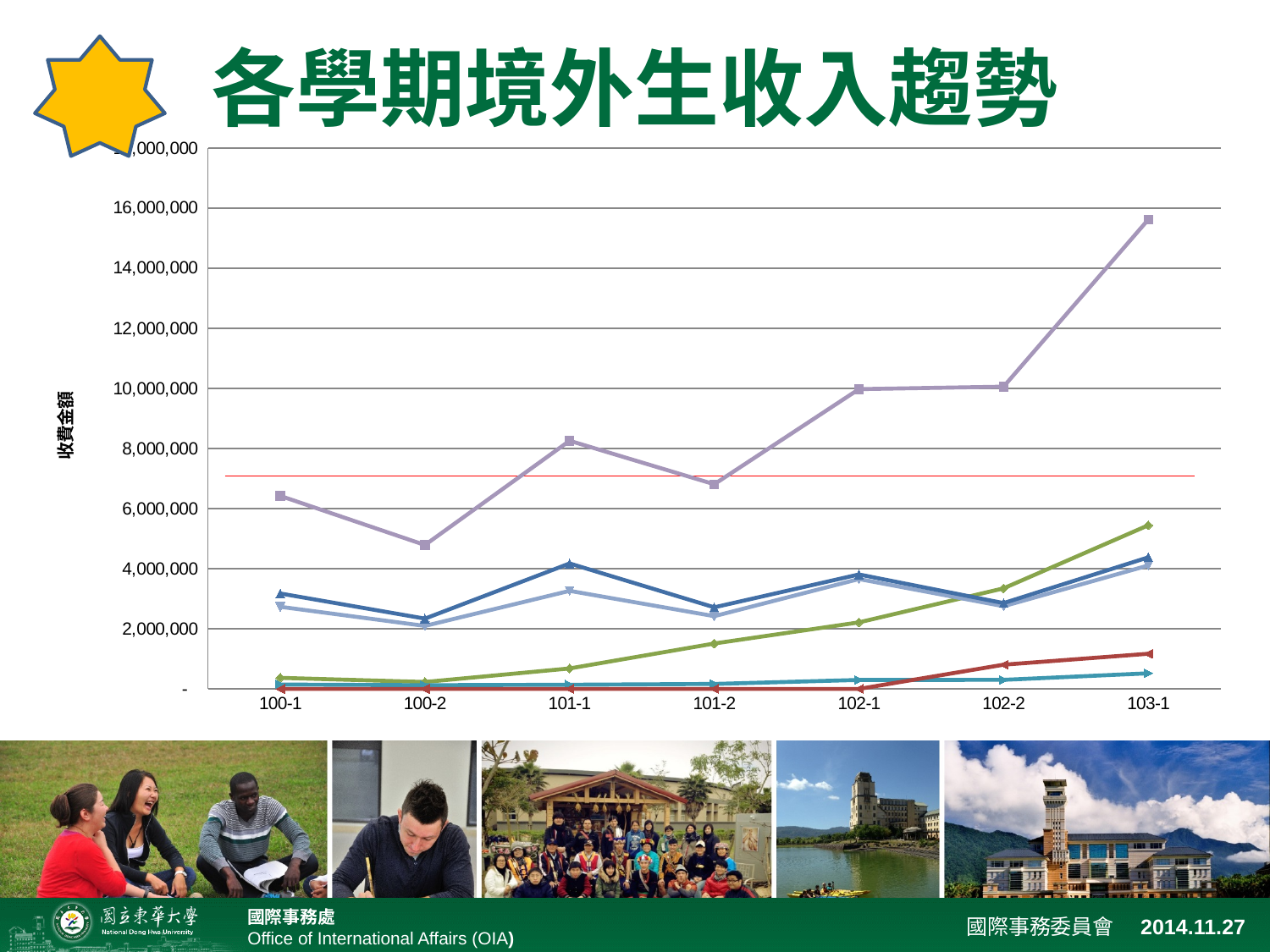

# 各學期境外生收入趨勢

### Chart

| Category | 總計 | 外籍生 | 僑生 | 港澳生 | 陸生 | 交換生 |
|---|---|---|---|---|---|---|
| 100-1 | 6421853.0 | 368860.0 | 2733087.0 | 3175226.0 | 144680.0 | 0.0 |
| 100-2 | 4788066.0 | 230720.0 | 2095390.0 | 2338696.0 | 123260.0 | 0.0 |
| 101-1 | 8257490.0 | 680140.0 | 3263614.0 | 4175176.0 | 138560.0 | 0.0 |
| 101-2 | 6810086.0 | 1510300.0 | 2419803.0 | 2713883.0 | 166100.0 | 0.0 |
| 102-1 | 9976006.0 | 2213580.0 | 3655940.0 | 3807946.0 | 298540.0 | 0.0 |
| 102-2 | 10059783.0 | 3345920.0 | 2750767.0 | 2855496.0 | 301600.0 | 806000.0 |
| 103-1 | 15619168.0 | 5445000.0 | 4108441.0 | 4376547.0 | 519180.0 | 1170000.0 |